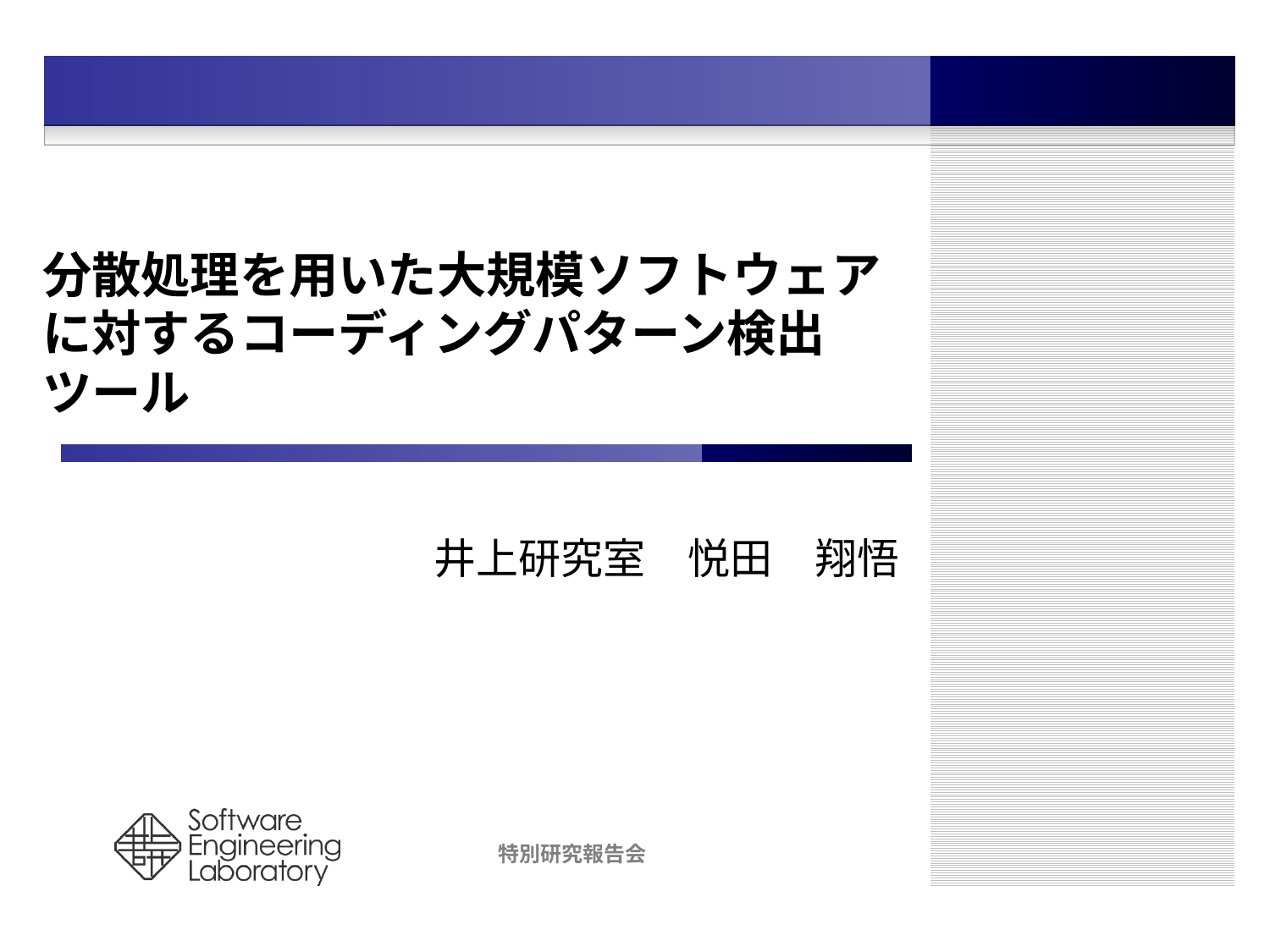

# 分散処理を用いた大規模ソフトウェアに対するコーディングパターン検出ツール
井上研究室	悦田　翔悟